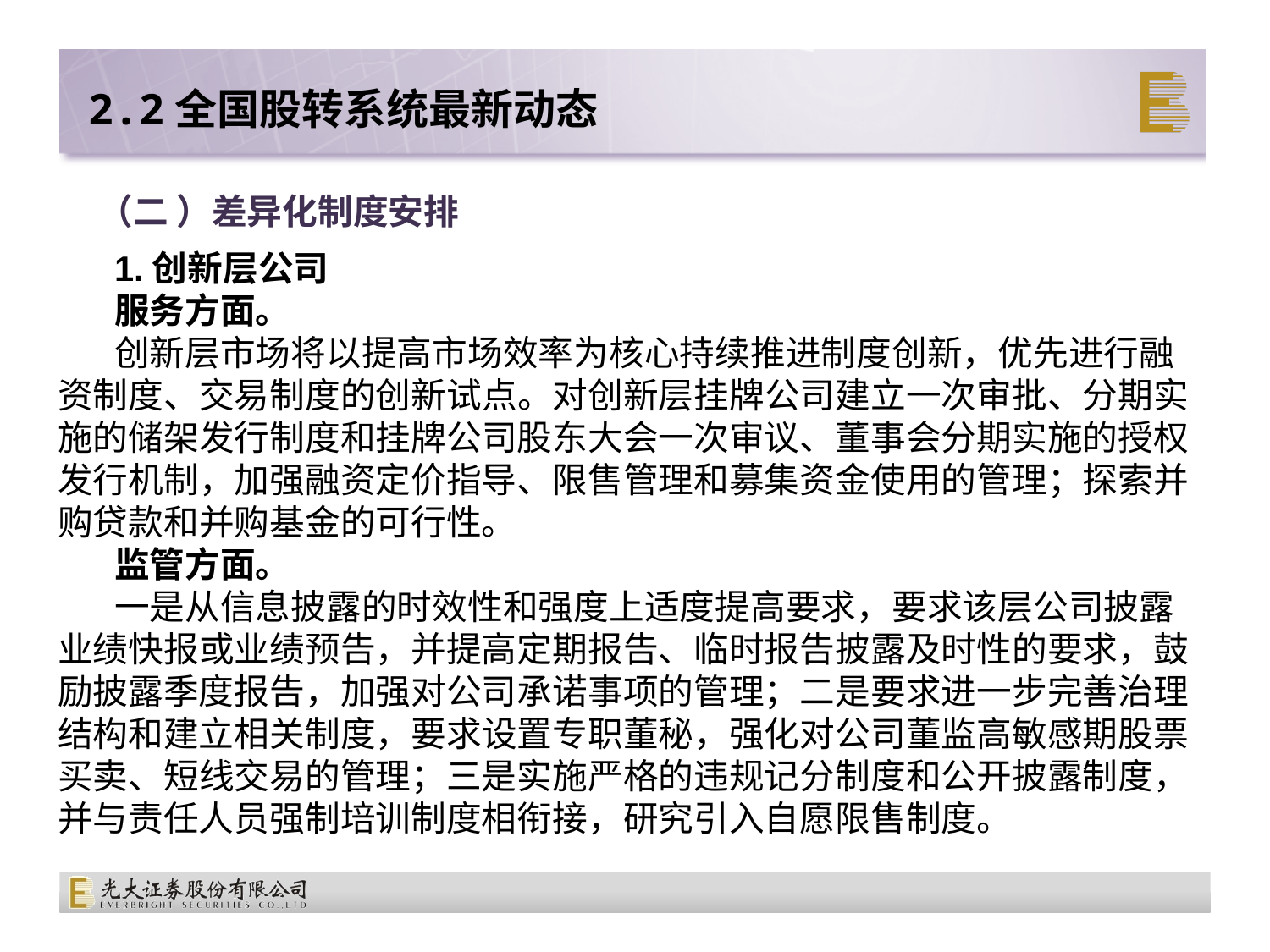

2.2全国股转系统最新动态
# （二 ）差异化制度安排
1.创新层公司
服务方面。
创新层市场将以提高市场效率为核心持续推进制度创新，优先进行融资制度、交易制度的创新试点。对创新层挂牌公司建立一次审批、分期实施的储架发行制度和挂牌公司股东大会一次审议、董事会分期实施的授权发行机制，加强融资定价指导、限售管理和募集资金使用的管理；探索并购贷款和并购基金的可行性。
监管方面。
一是从信息披露的时效性和强度上适度提高要求，要求该层公司披露业绩快报或业绩预告，并提高定期报告、临时报告披露及时性的要求，鼓励披露季度报告，加强对公司承诺事项的管理；二是要求进一步完善治理结构和建立相关制度，要求设置专职董秘，强化对公司董监高敏感期股票买卖、短线交易的管理；三是实施严格的违规记分制度和公开披露制度，并与责任人员强制培训制度相衔接，研究引入自愿限售制度。